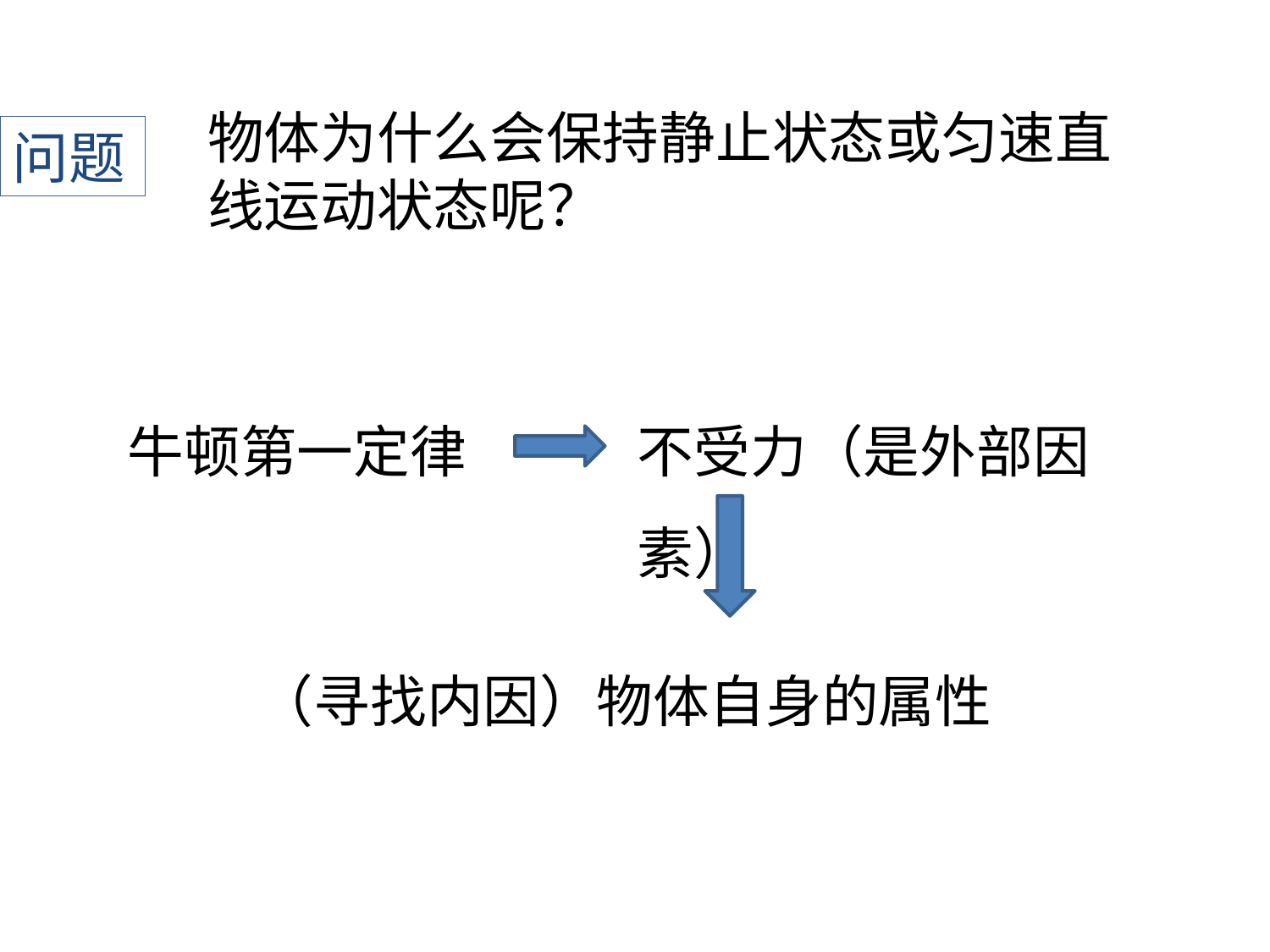

物体为什么会保持静止状态或匀速直线运动状态呢？
问题
牛顿第一定律
不受力（是外部因素）

（寻找内因）物体自身的属性